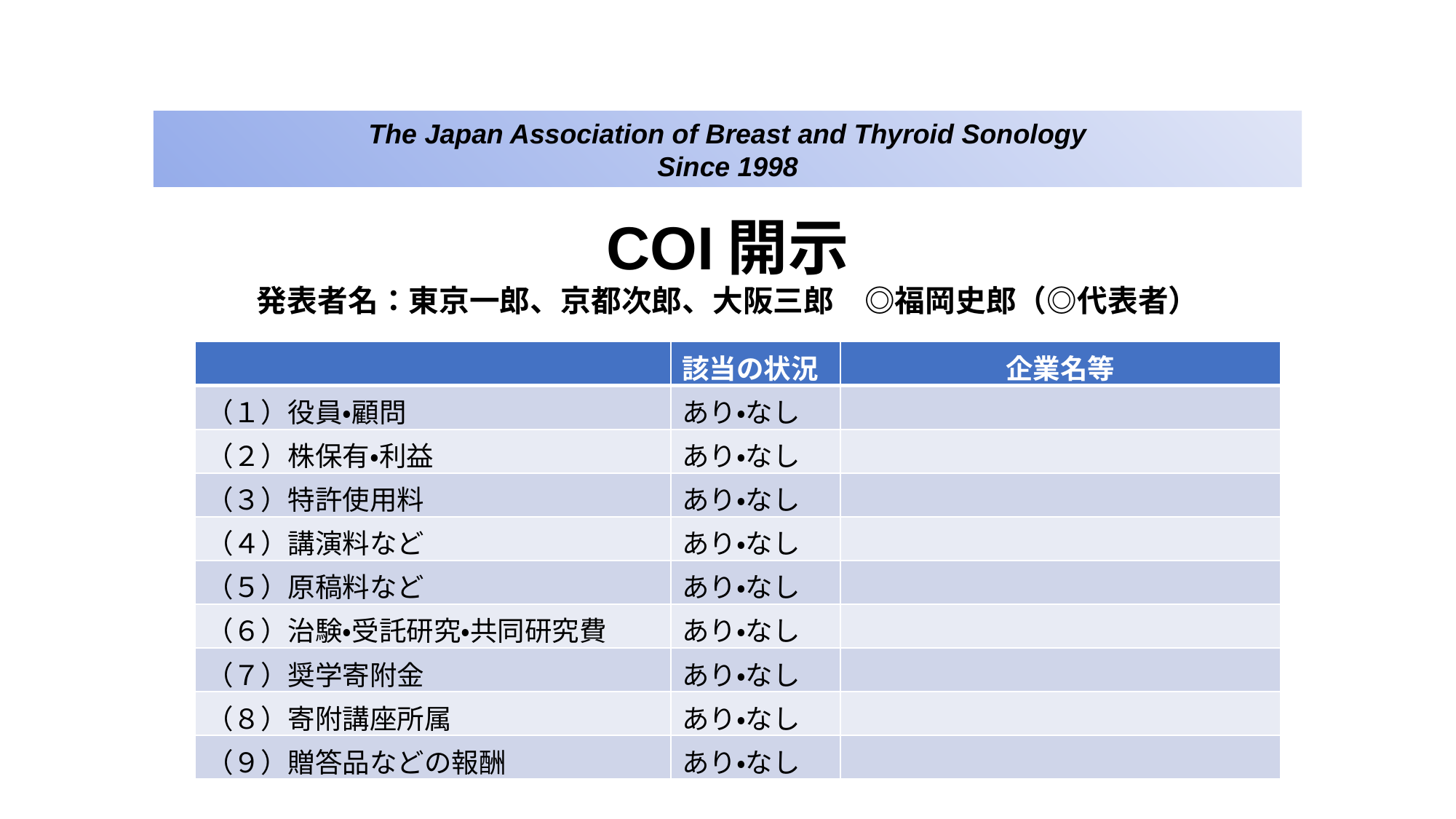

The Japan Association of Breast and Thyroid Sonology
Since 1998
# COI開示
発表者名：東京一郎、京都次郎、大阪三郎　◎福岡史郎（◎代表者）
|  | 該当の状況 | 企業名等 |
| --- | --- | --- |
| （１）役員・顧問 | あり・なし |  |
| （２）株保有・利益 | あり・なし |  |
| （３）特許使用料 | あり・なし |  |
| （４）講演料など | あり・なし |  |
| （５）原稿料など | あり・なし |  |
| （６）治験・受託研究・共同研究費 | あり・なし |  |
| （７）奨学寄附金 | あり・なし |  |
| （８）寄附講座所属 | あり・なし |  |
| （９）贈答品などの報酬 | あり・なし |  |